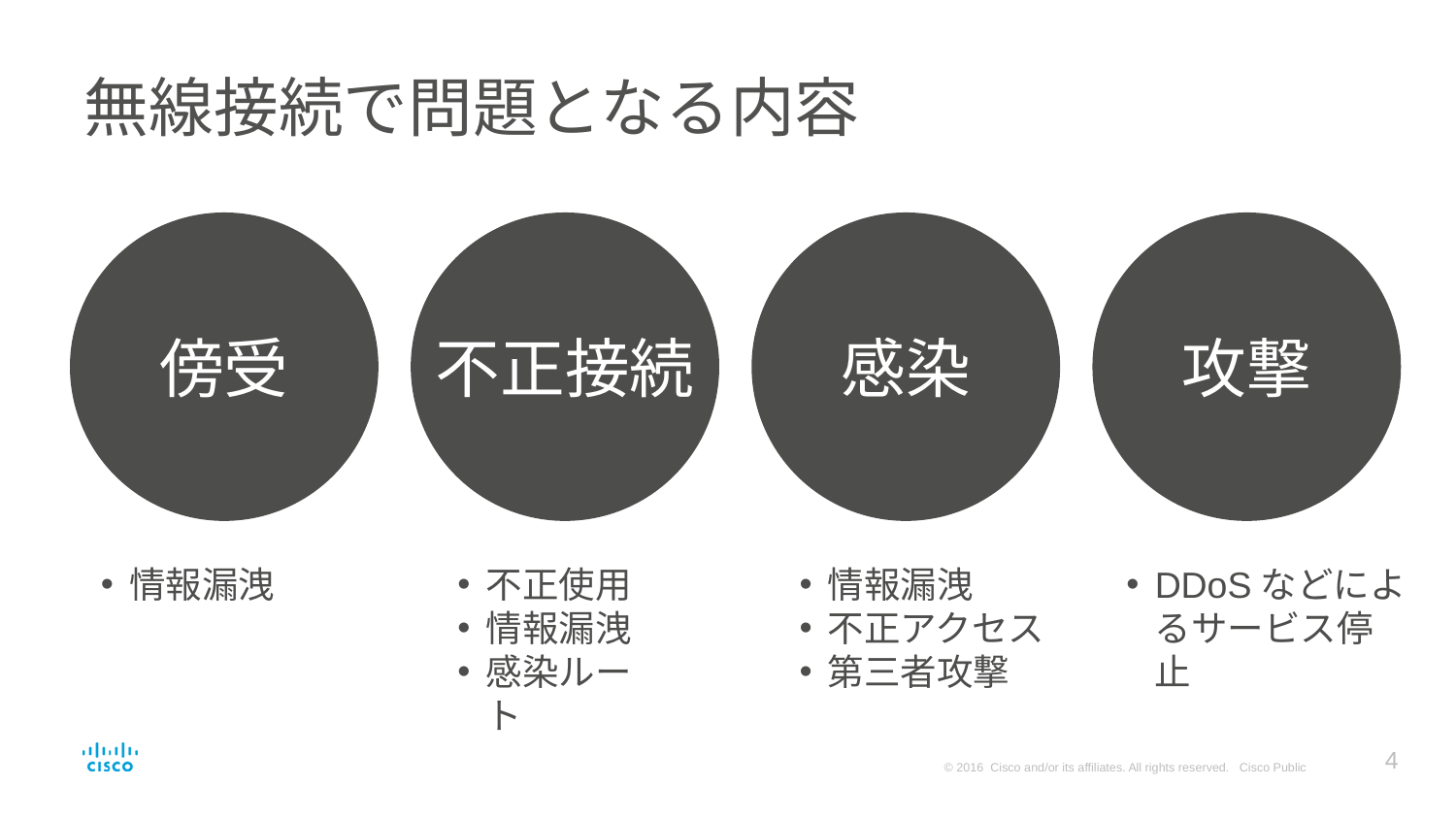

# 無線接続で問題となる内容
傍受
不正接続
感染
攻撃
情報漏洩
不正使用
情報漏洩
感染ルート
情報漏洩
不正アクセス
第三者攻撃
DDoSなどによるサービス停止